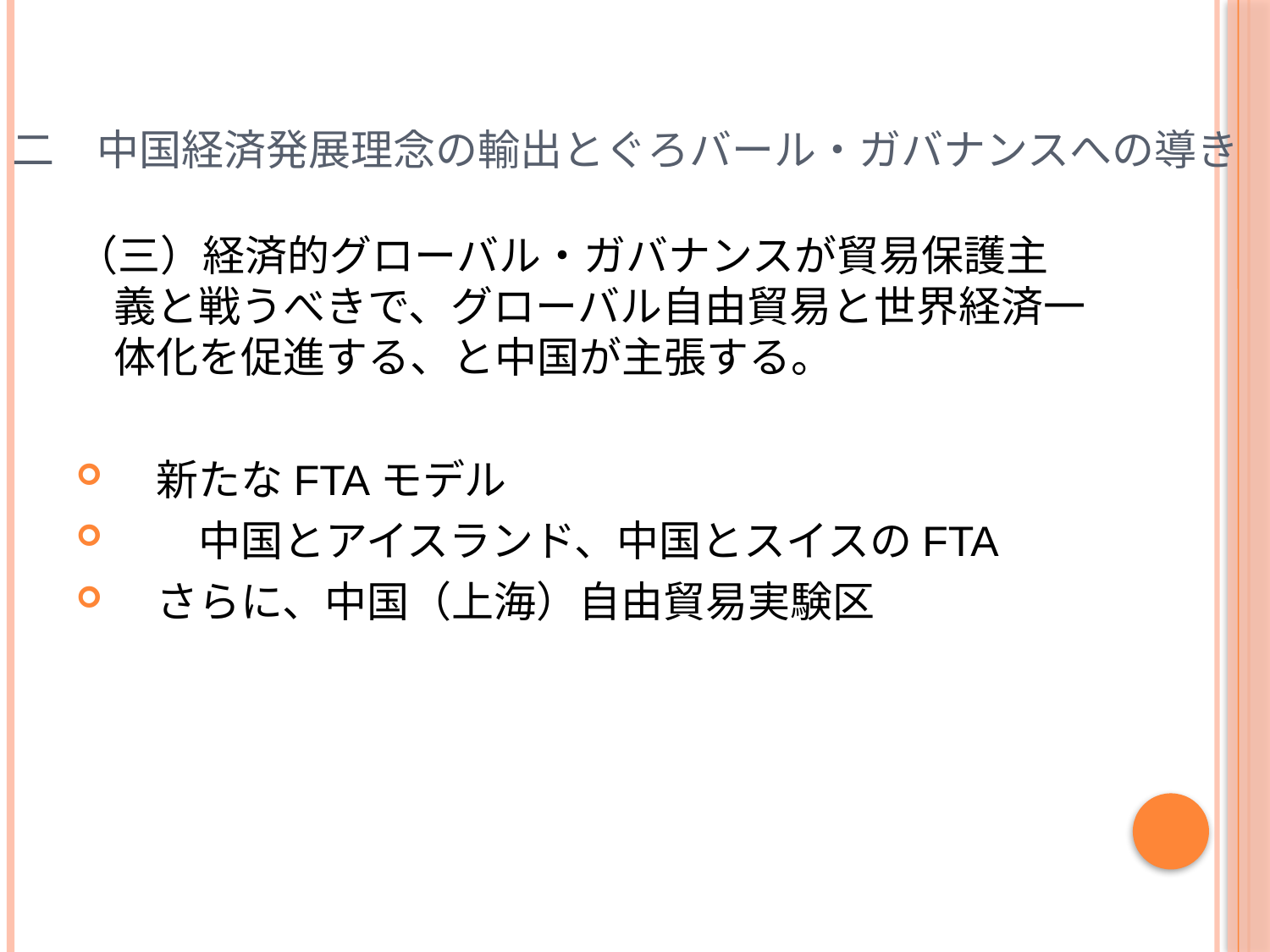

# 二　中国経済発展理念の輸出とぐろバール・ガバナンスへの導き
（三）経済的グローバル・ガバナンスが貿易保護主義と戦うべきで、グローバル自由貿易と世界経済一体化を促進する、と中国が主張する。

　新たなFTAモデル
　　中国とアイスランド、中国とスイスのFTA
　さらに、中国（上海）自由貿易実験区